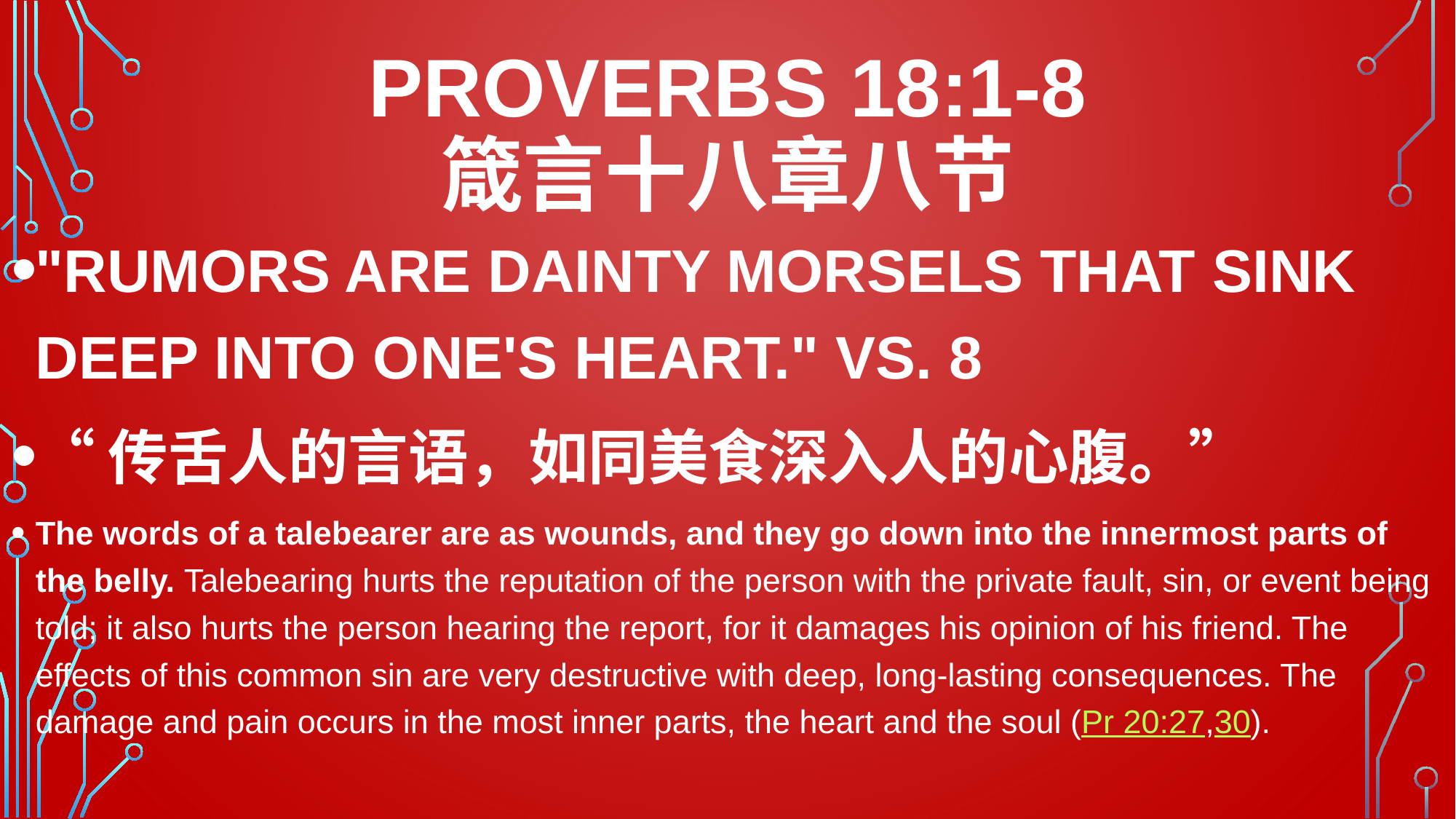

# PROVERBS 18:1-8 箴言十八章八节
"RUMORS ARE DAINTY MORSELS THAT SINK DEEP INTO ONE'S HEART." VS. 8
“传舌人的言语，如同美食深入人的心腹。”
The words of a talebearer are as wounds, and they go down into the innermost parts of the belly. Talebearing hurts the reputation of the person with the private fault, sin, or event being told; it also hurts the person hearing the report, for it damages his opinion of his friend. The effects of this common sin are very destructive with deep, long-lasting consequences. The damage and pain occurs in the most inner parts, the heart and the soul (Pr 20:27,30).